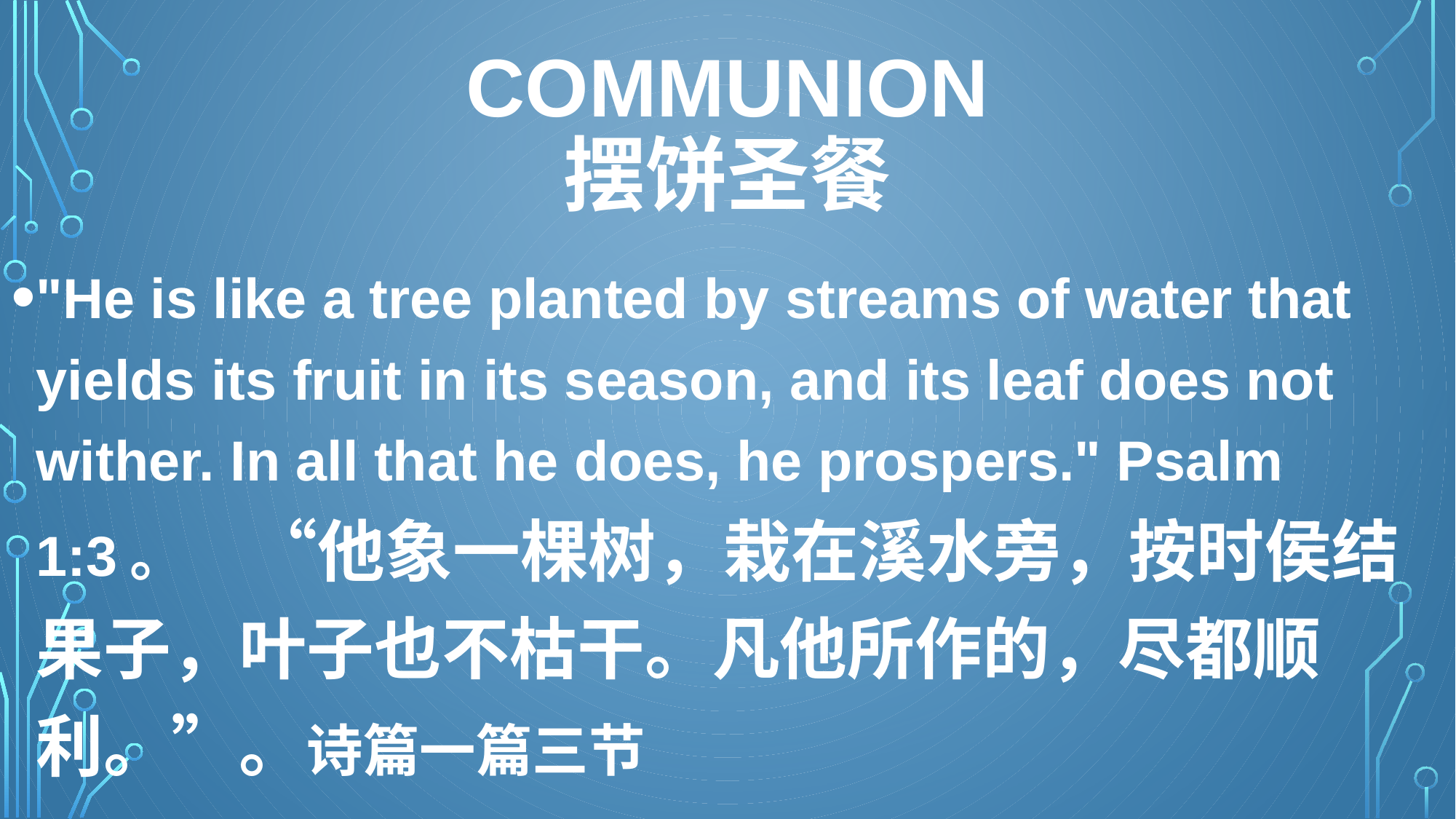

# COMMUNION 摆饼圣餐
"He is like a tree planted by streams of water that yields its fruit in its season, and its leaf does not wither. In all that he does, he prospers." Psalm 1:3。     “他象一棵树，栽在溪水旁，按时侯结果子，叶子也不枯干。凡他所作的，尽都顺利。”。诗篇一篇三节